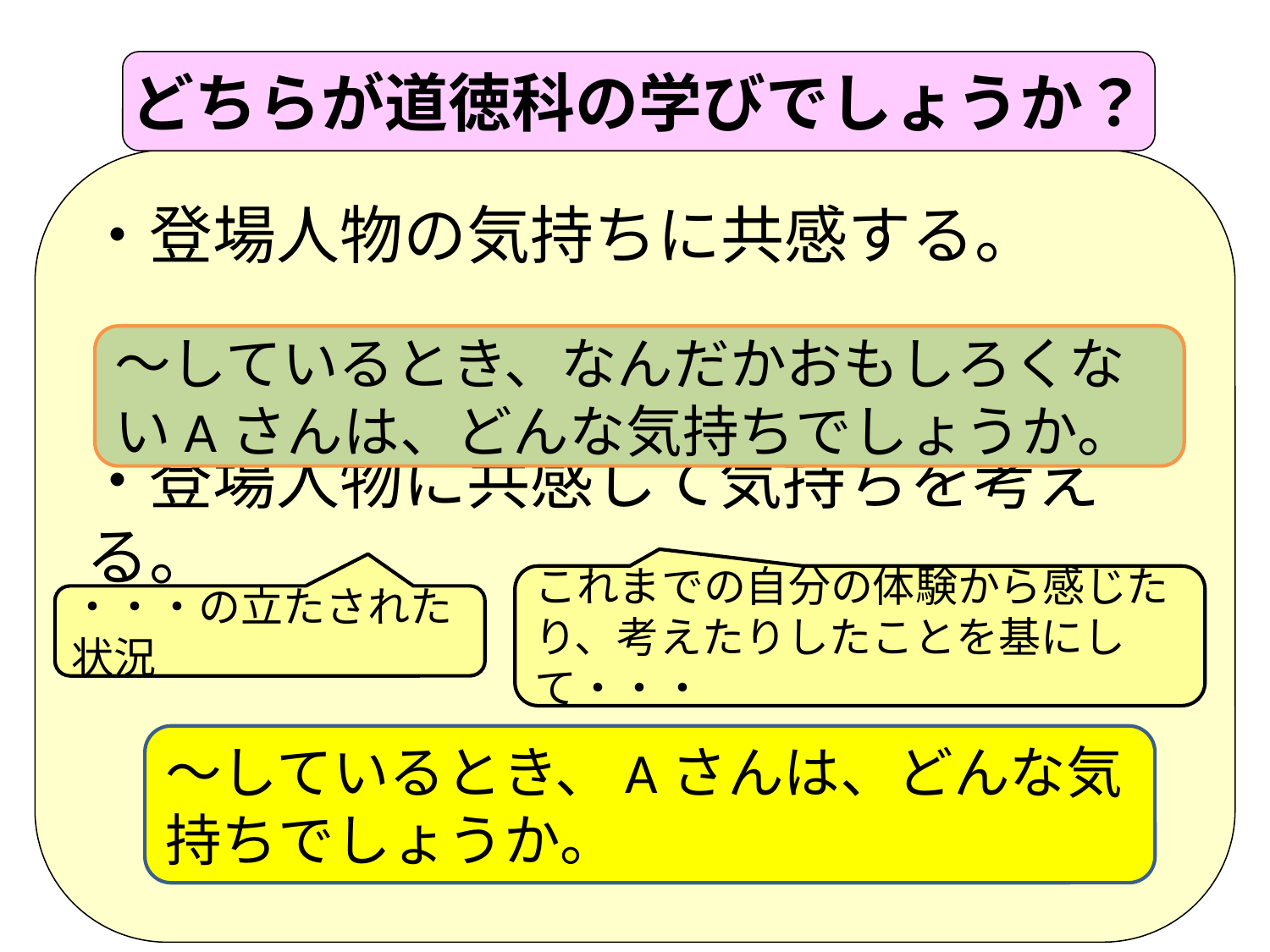

どちらが道徳科の学びでしょうか？
・登場人物の気持ちに共感する。

・登場人物に共感して気持ちを考える。

～しているとき、なんだかおもしろくないAさんは、どんな気持ちでしょうか。
これまでの自分の体験から感じたり、考えたりしたことを基にして・・・
・・・の立たされた状況
～しているとき、Aさんは、どんな気持ちでしょうか。